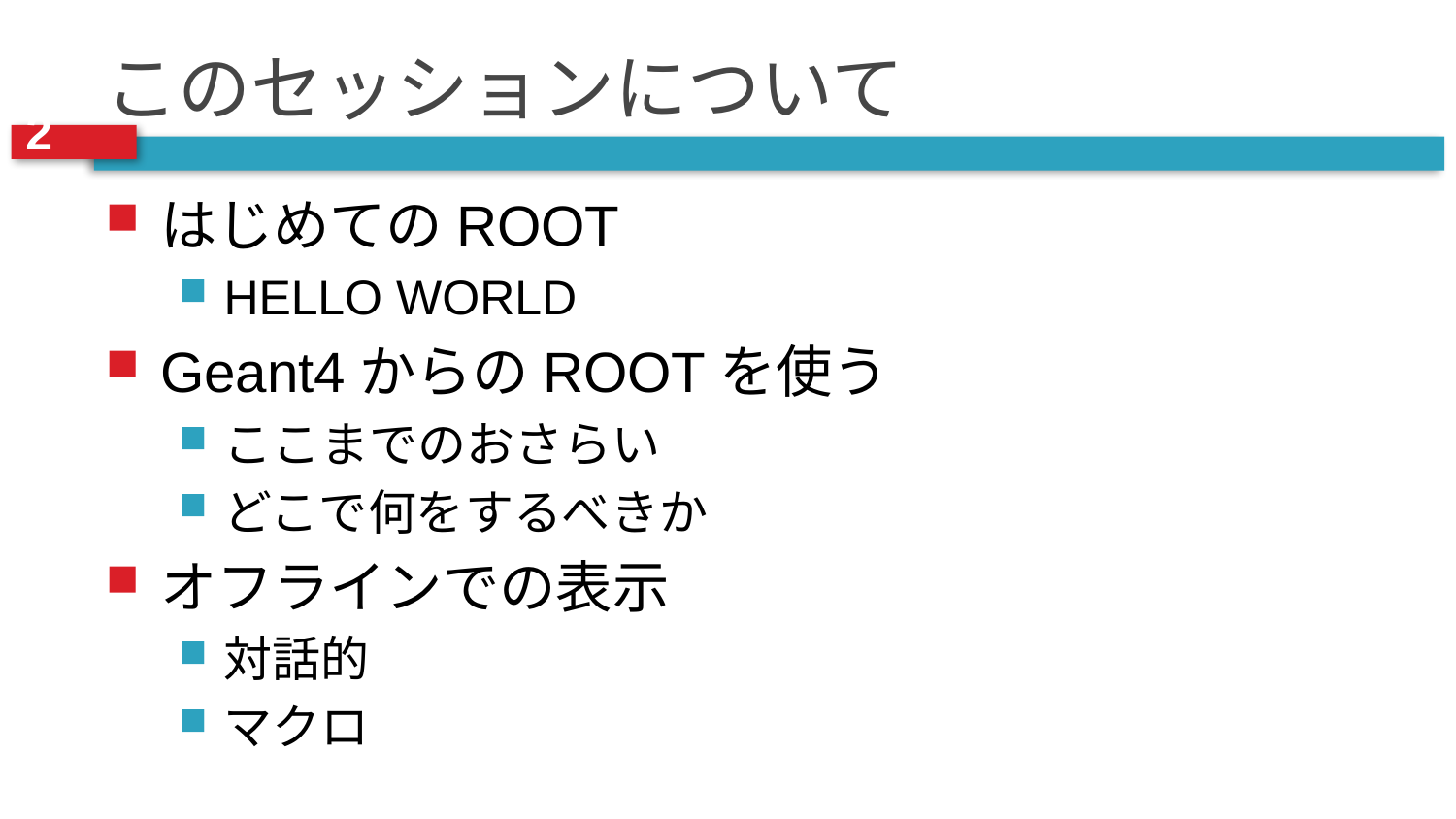

Geant4 Tutorial @ Japan 2007 - Histograming and Analysis using ROOT
# このセッションについて
はじめてのROOT
HELLO WORLD
Geant4からのROOTを使う
ここまでのおさらい
どこで何をするべきか
オフラインでの表示
対話的
マクロ

平成19年10月18日(木)